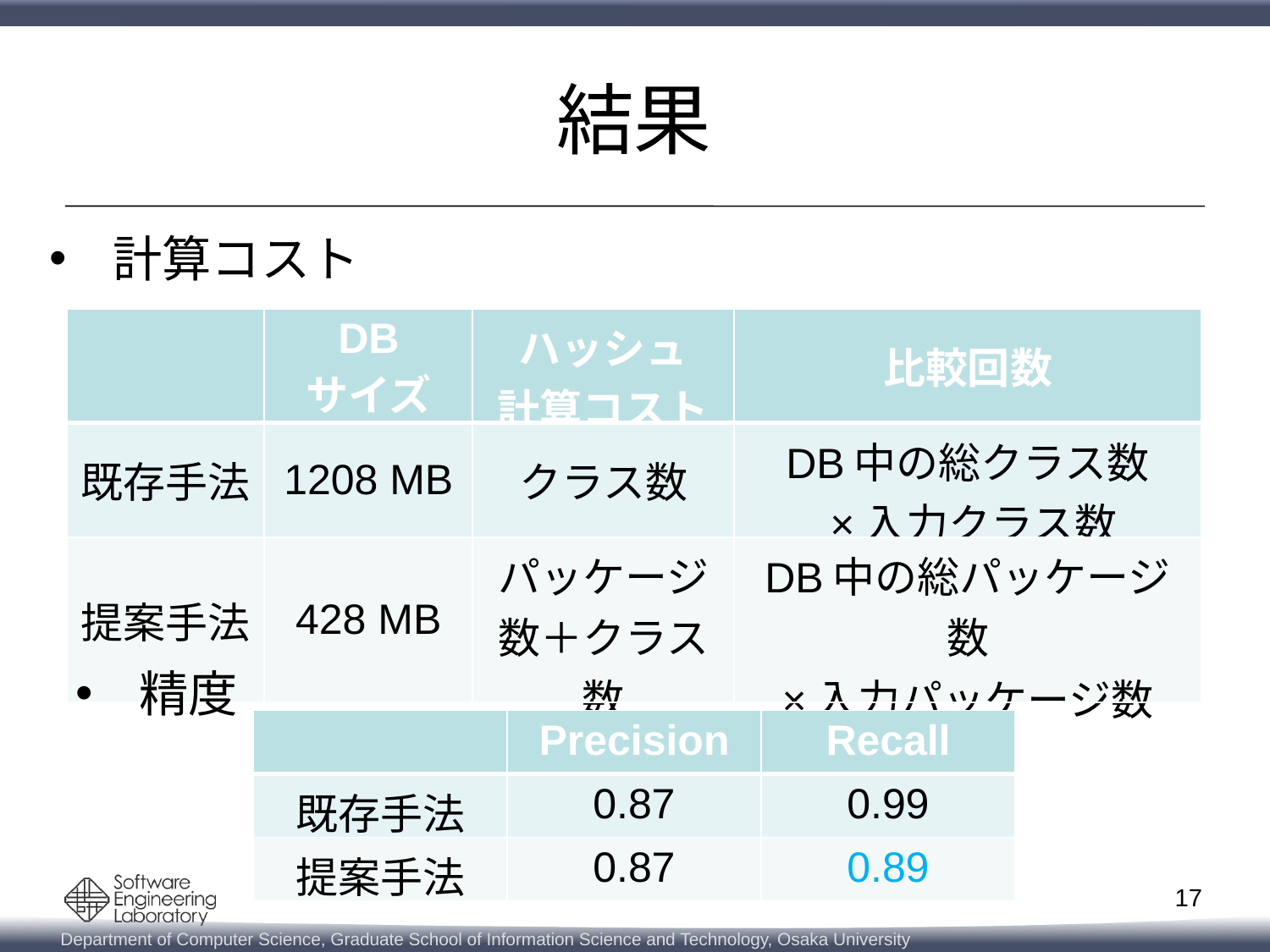

# 結果
計算コスト
|  | DB サイズ | ハッシュ 計算コスト | 比較回数 |
| --- | --- | --- | --- |
| 既存手法 | 1208 MB | クラス数 | DB中の総クラス数 ×入力クラス数 |
| 提案手法 | 428 MB | パッケージ数＋クラス数 | DB中の総パッケージ数 ×入力パッケージ数 |
精度
|  | Precision | Recall |
| --- | --- | --- |
| 既存手法 | 0.87 | 0.99 |
| 提案手法 | 0.87 | 0.89 |
17